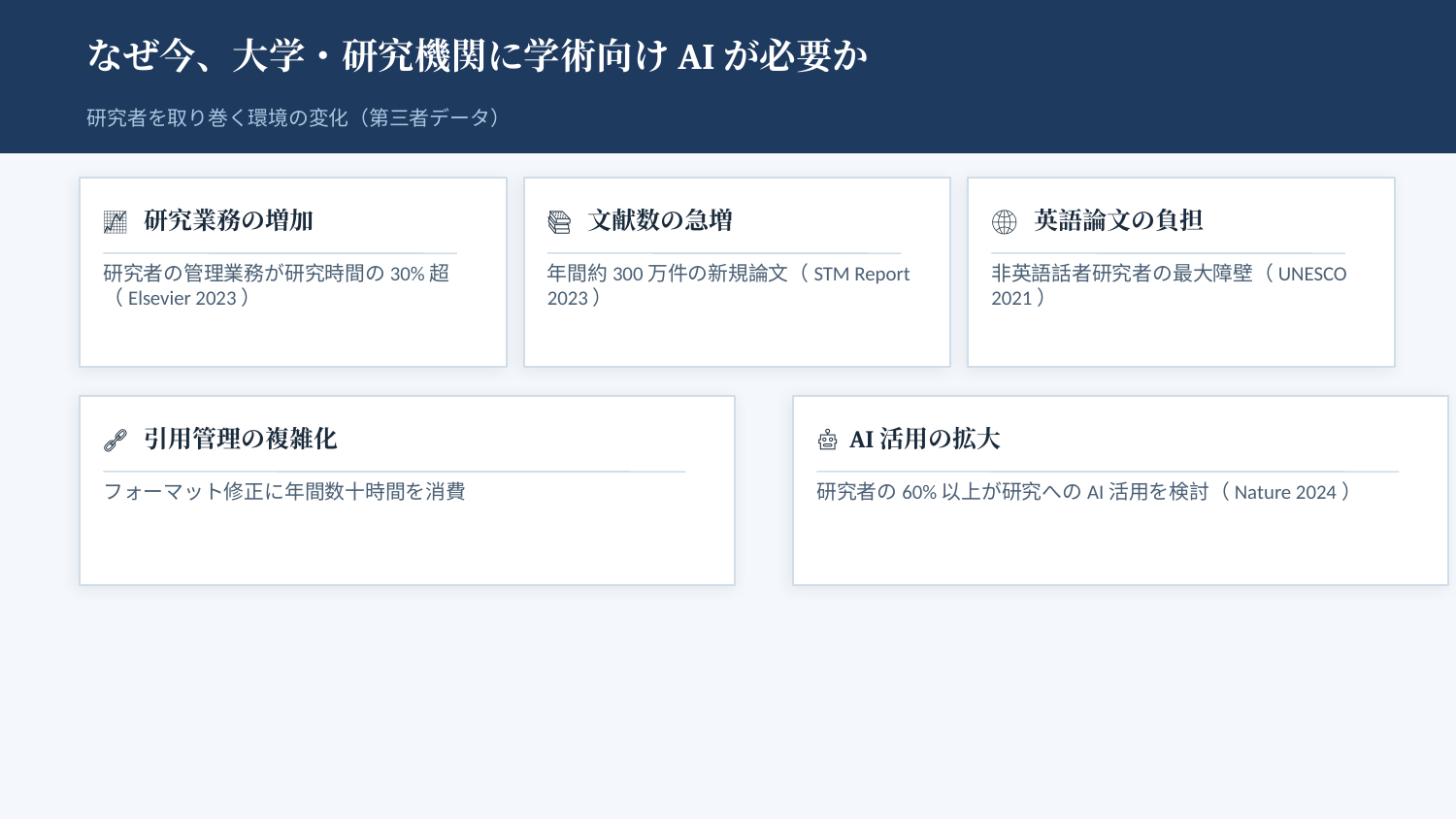

なぜ今、大学・研究機関に学術向けAIが必要か
研究者を取り巻く環境の変化（第三者データ）

📈  研究業務の増加
📚  文献数の急増
🌐  英語論文の負担

研究者の管理業務が研究時間の30%超（Elsevier 2023）
年間約300万件の新規論文（STM Report 2023）
非英語話者研究者の最大障壁（UNESCO 2021）

🔗  引用管理の複雑化
🤖  AI活用の拡大

フォーマット修正に年間数十時間を消費
研究者の60%以上が研究へのAI活用を検討（Nature 2024）